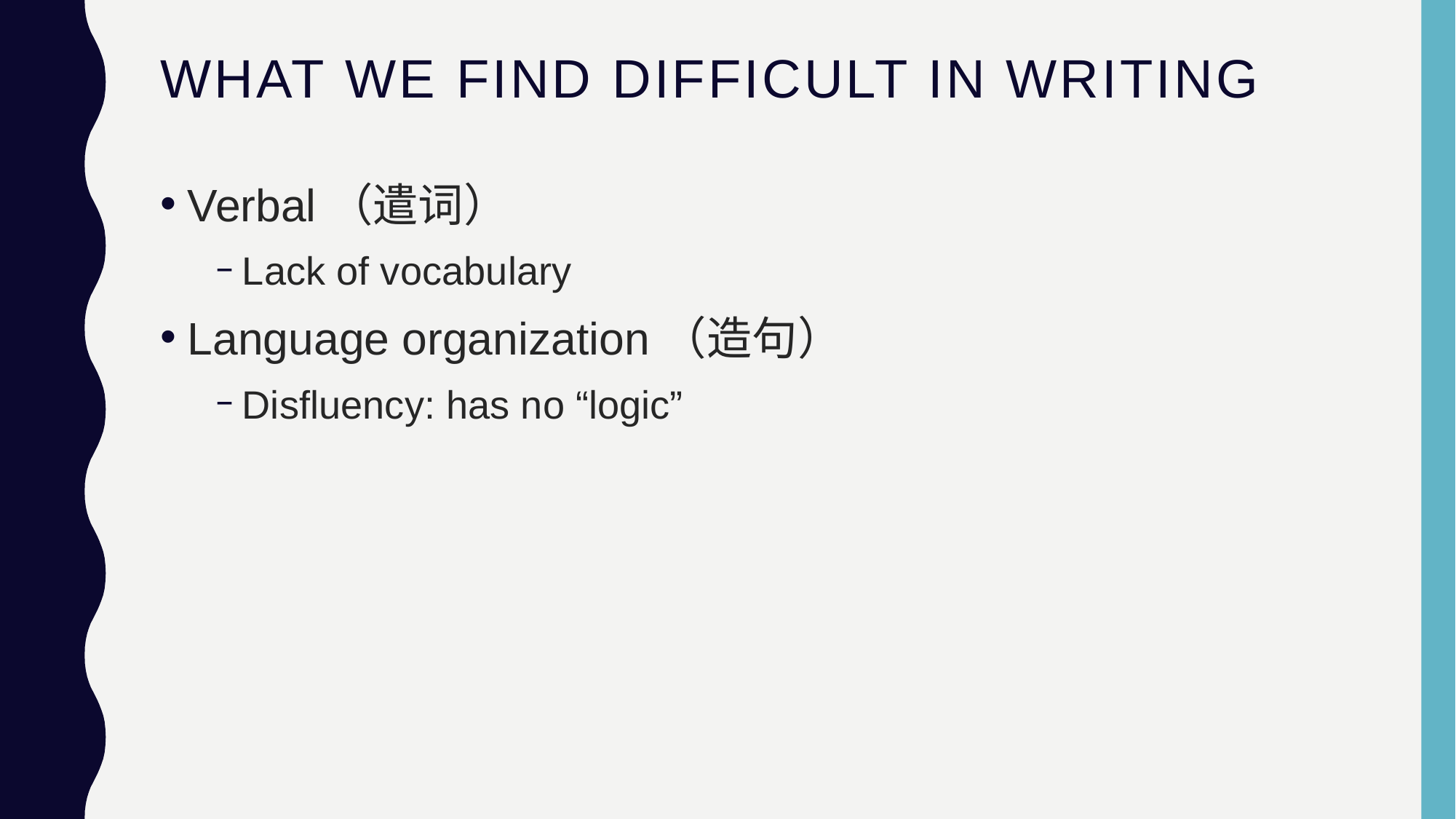

# What we find difficult in writing
Verbal（遣词）
Lack of vocabulary
Language organization（造句）
Disfluency: has no “logic”